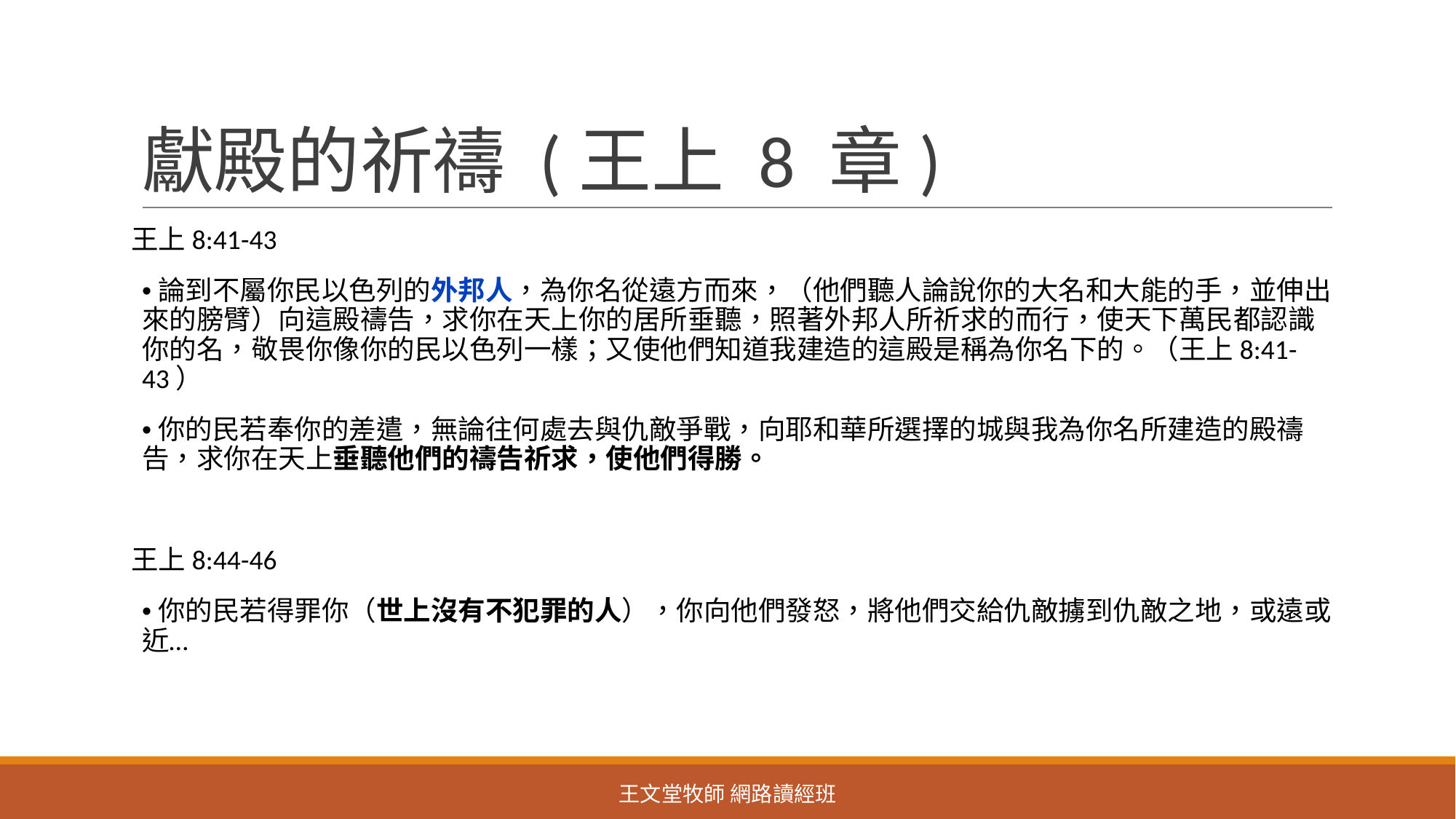

# 獻殿的祈禱 (王上 8 章)
王上8:41-43
•論到不屬你民以色列的外邦人，為你名從遠方而來，（他們聽人論說你的大名和大能的手，並伸出來的膀臂）向這殿禱告，求你在天上你的居所垂聽，照著外邦人所祈求的而行，使天下萬民都認識你的名，敬畏你像你的民以色列一樣；又使他們知道我建造的這殿是稱為你名下的。（王上8:41-43）
•你的民若奉你的差遣，無論往何處去與仇敵爭戰，向耶和華所選擇的城與我為你名所建造的殿禱告，求你在天上垂聽他們的禱告祈求，使他們得勝。

王上8:44-46
•你的民若得罪你（世上沒有不犯罪的人），你向他們發怒，將他們交給仇敵擄到仇敵之地，或遠或近…

王文堂牧師 網路讀經班